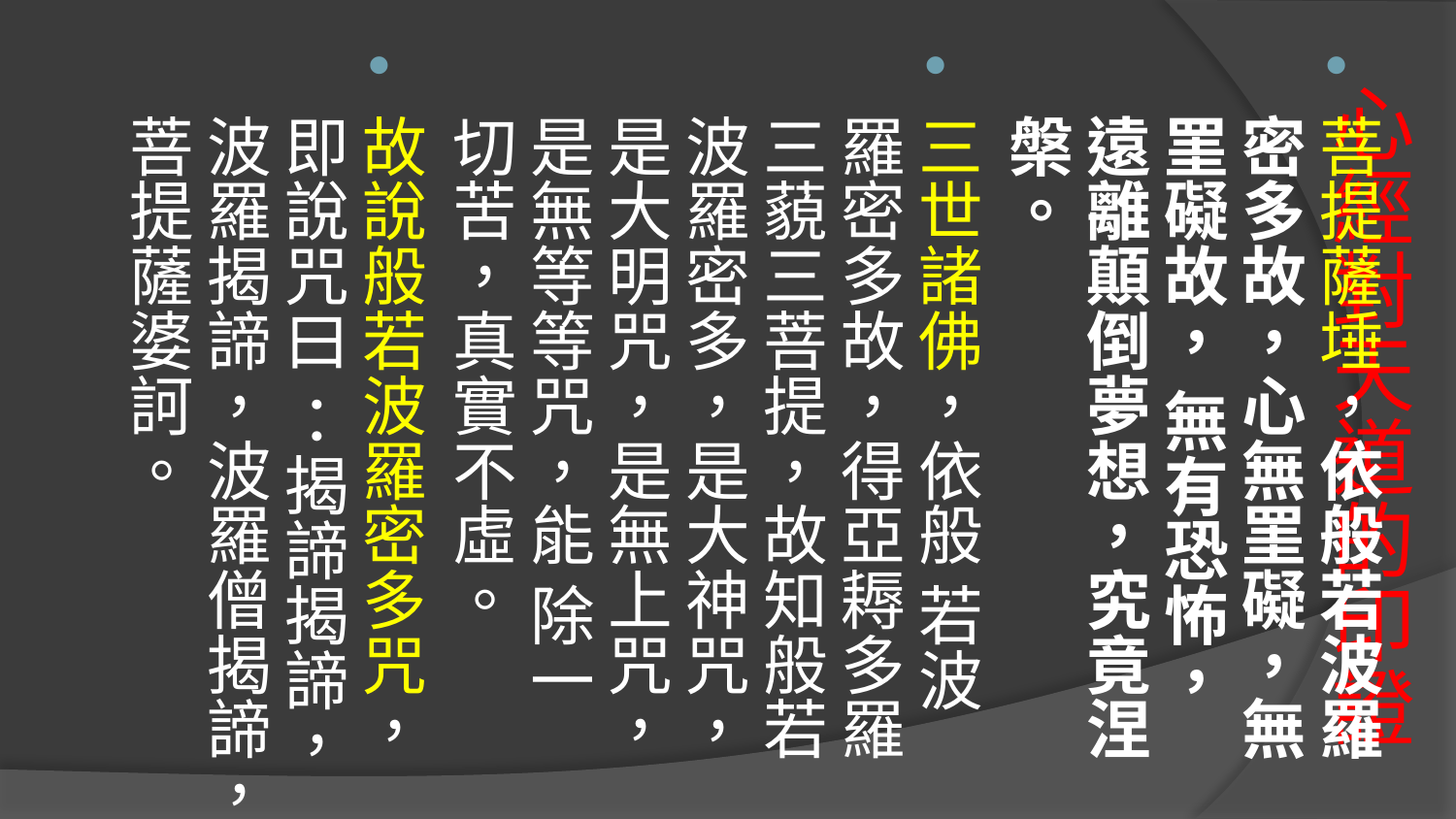

菩提薩埵，依般若波羅密多故，心無罣礙，無罣礙故， 無有恐怖，遠離顛倒夢想，究竟涅槃。
三世諸佛，依般 若波羅密多故，得亞耨多羅三藐三菩提，故知般若波羅密多，是大神咒，是大明咒，是無上咒，是無等等咒，能 除一切苦，真實不虛。
故說般若波羅密多咒，即說咒曰 ：揭諦揭諦，波羅揭諦，波羅僧揭諦，菩提薩婆訶。

# 心經對天道的印證